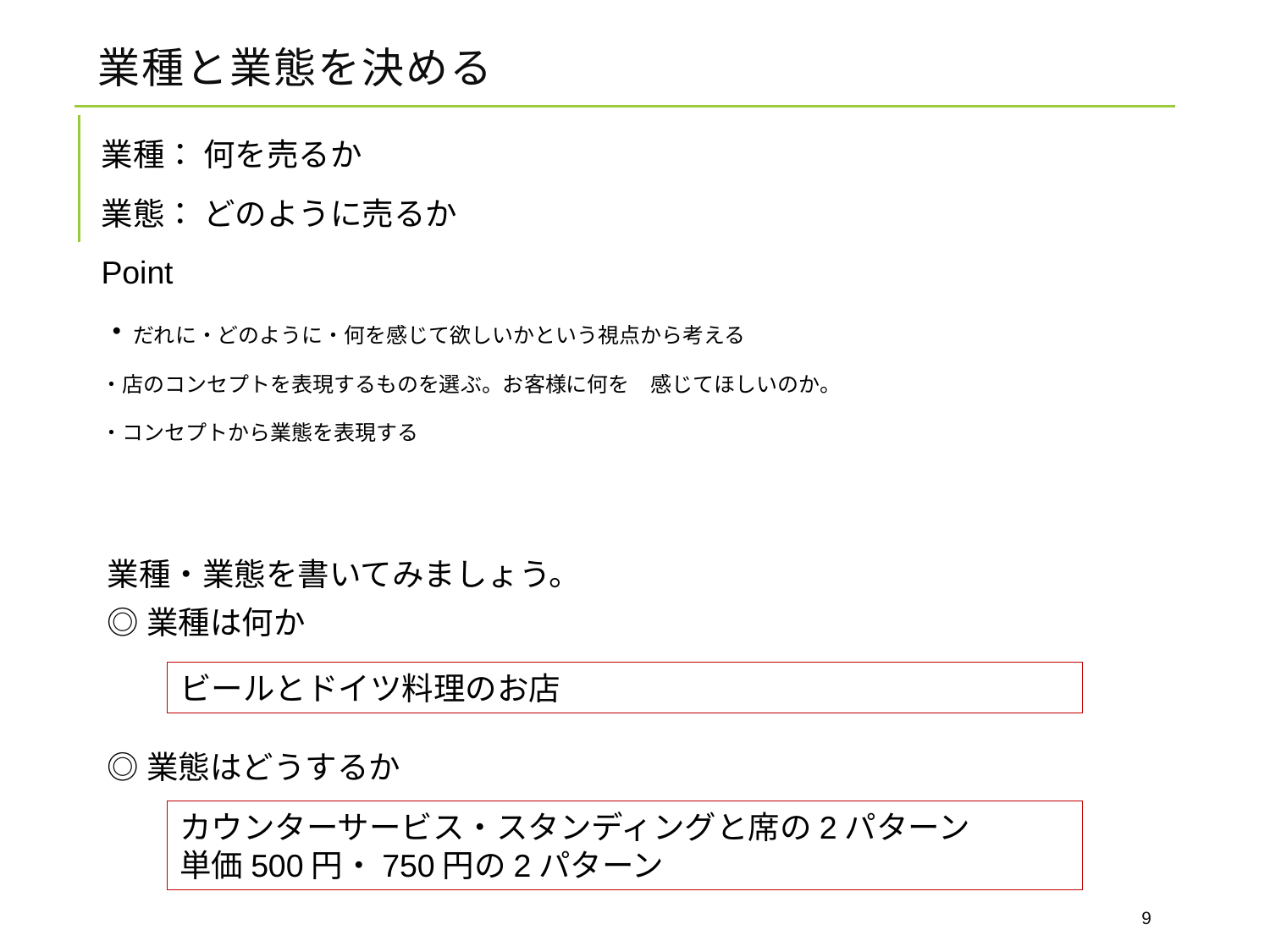

# 業種と業態を決める
業種： 何を売るか
業態： どのように売るか
Point
・だれに・どのように・何を感じて欲しいかという視点から考える
・店のコンセプトを表現するものを選ぶ。お客様に何を　感じてほしいのか。
・コンセプトから業態を表現する
業種・業態を書いてみましょう。
◎業種は何か

◎業態はどうするか
ビールとドイツ料理のお店
カウンターサービス・スタンディングと席の2パターン
単価500円・750円の2パターン
9